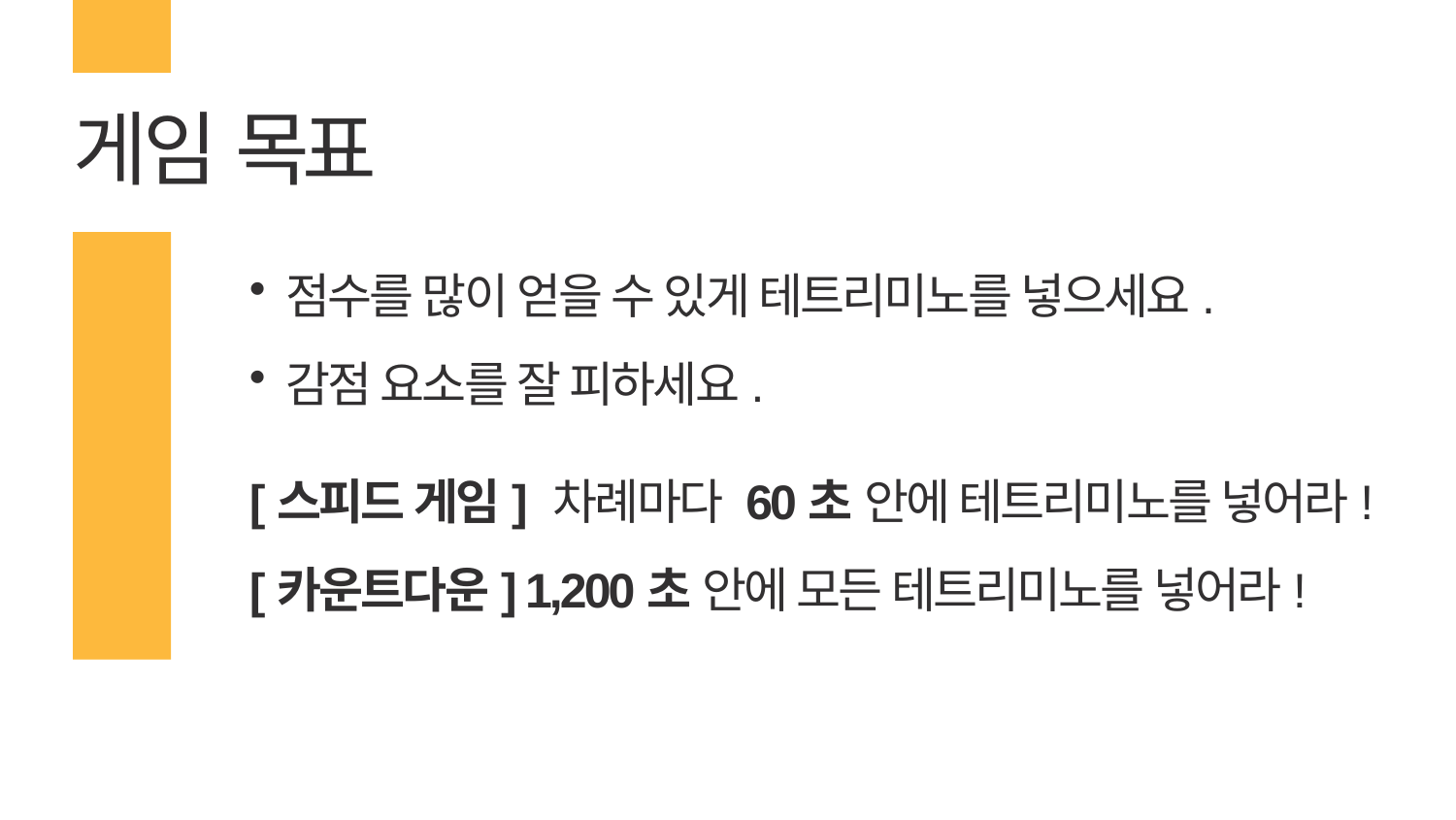

# 게임 목표

점수를 많이 얻을 수 있게 테트리미노를 넣으세요.
감점 요소를 잘 피하세요.
[스피드 게임] 차례마다 60초 안에 테트리미노를 넣어라!
[카운트다운] 1,200초 안에 모든 테트리미노를 넣어라!